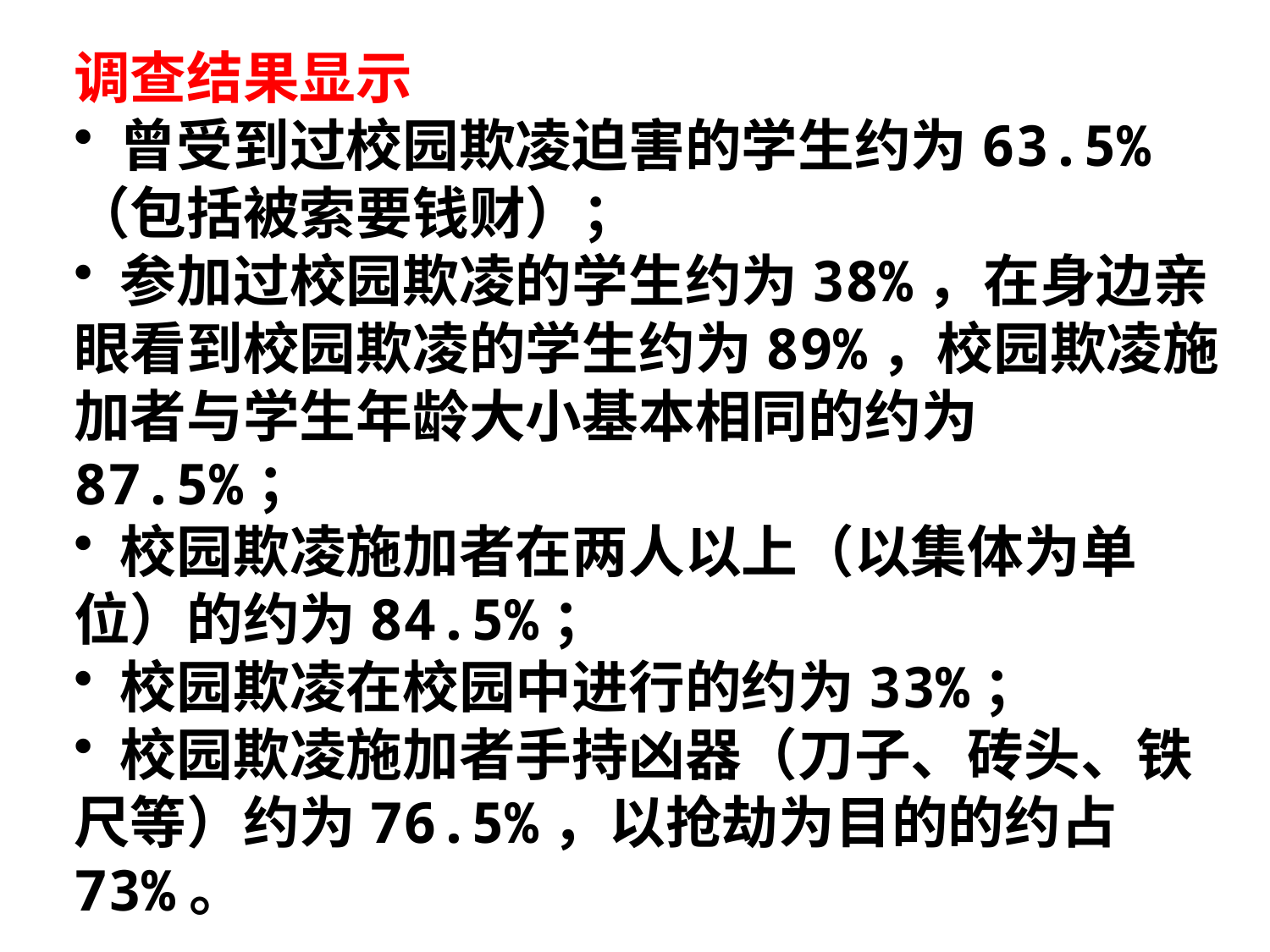

调查结果显示
 曾受到过校园欺凌迫害的学生约为63.5%（包括被索要钱财）；
 参加过校园欺凌的学生约为38%，在身边亲眼看到校园欺凌的学生约为89%，校园欺凌施加者与学生年龄大小基本相同的约为87.5%；
 校园欺凌施加者在两人以上（以集体为单位）的约为84.5%；
 校园欺凌在校园中进行的约为33%；
 校园欺凌施加者手持凶器（刀子、砖头、铁尺等）约为76.5%，以抢劫为目的的约占73%。